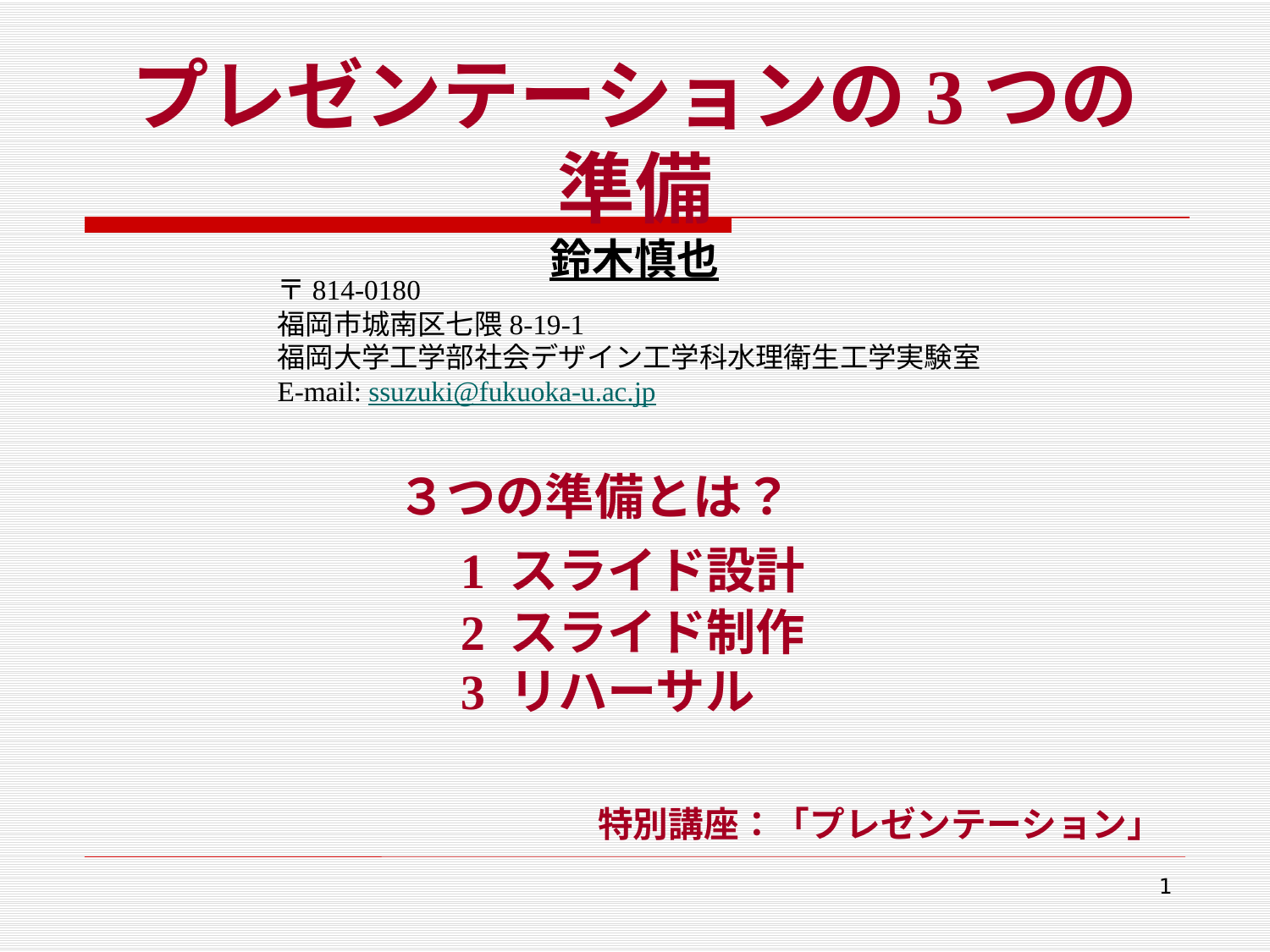

プレゼンテーションの3つの準備
鈴木慎也
〒814-0180
福岡市城南区七隈8-19-1
福岡大学工学部社会デザイン工学科水理衛生工学実験室
E-mail: ssuzuki@fukuoka-u.ac.jp
３つの準備とは？
	1 スライド設計
	2 スライド制作
	3 リハーサル
特別講座：「プレゼンテーション」
1